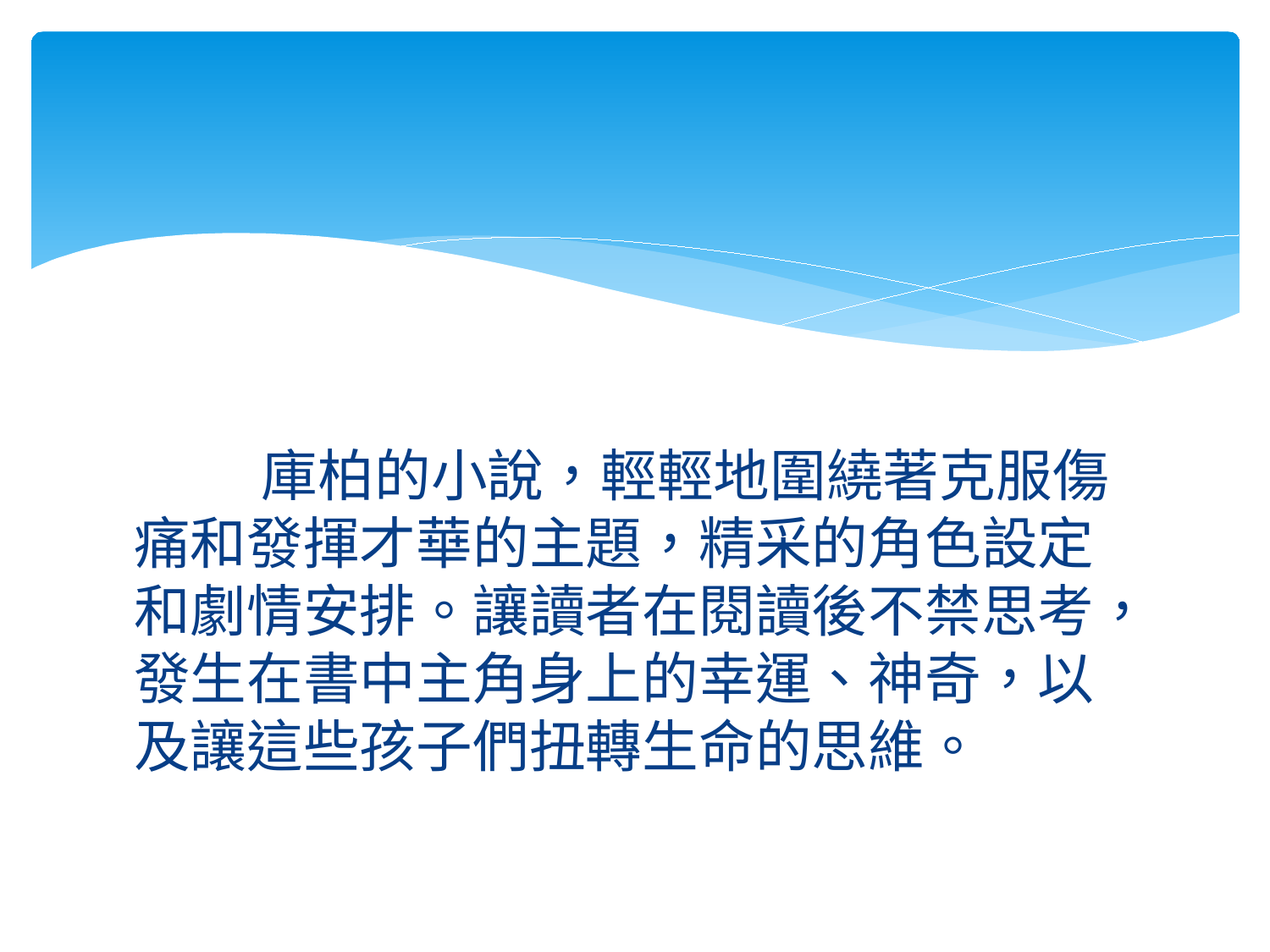

#

         庫柏的小說，輕輕地圍繞著克服傷痛和發揮才華的主題，精采的角色設定和劇情安排。讓讀者在閱讀後不禁思考，發生在書中主角身上的幸運、神奇，以及讓這些孩子們扭轉生命的思維。